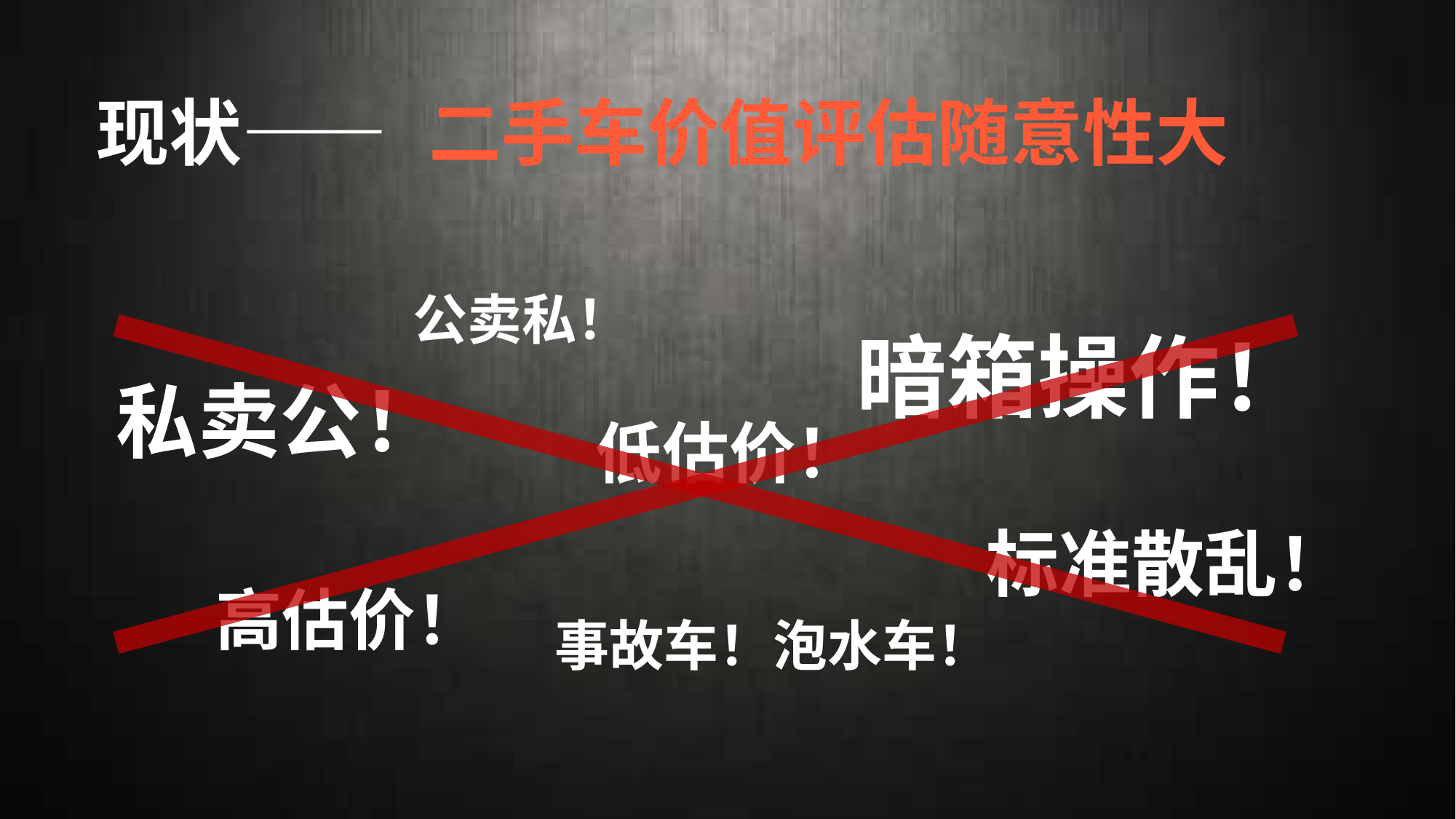

二手车价值评估随意性大
现状——
公卖私！
暗箱操作！
私卖公！
低估价！
标准散乱！
高估价！
事故车！泡水车！